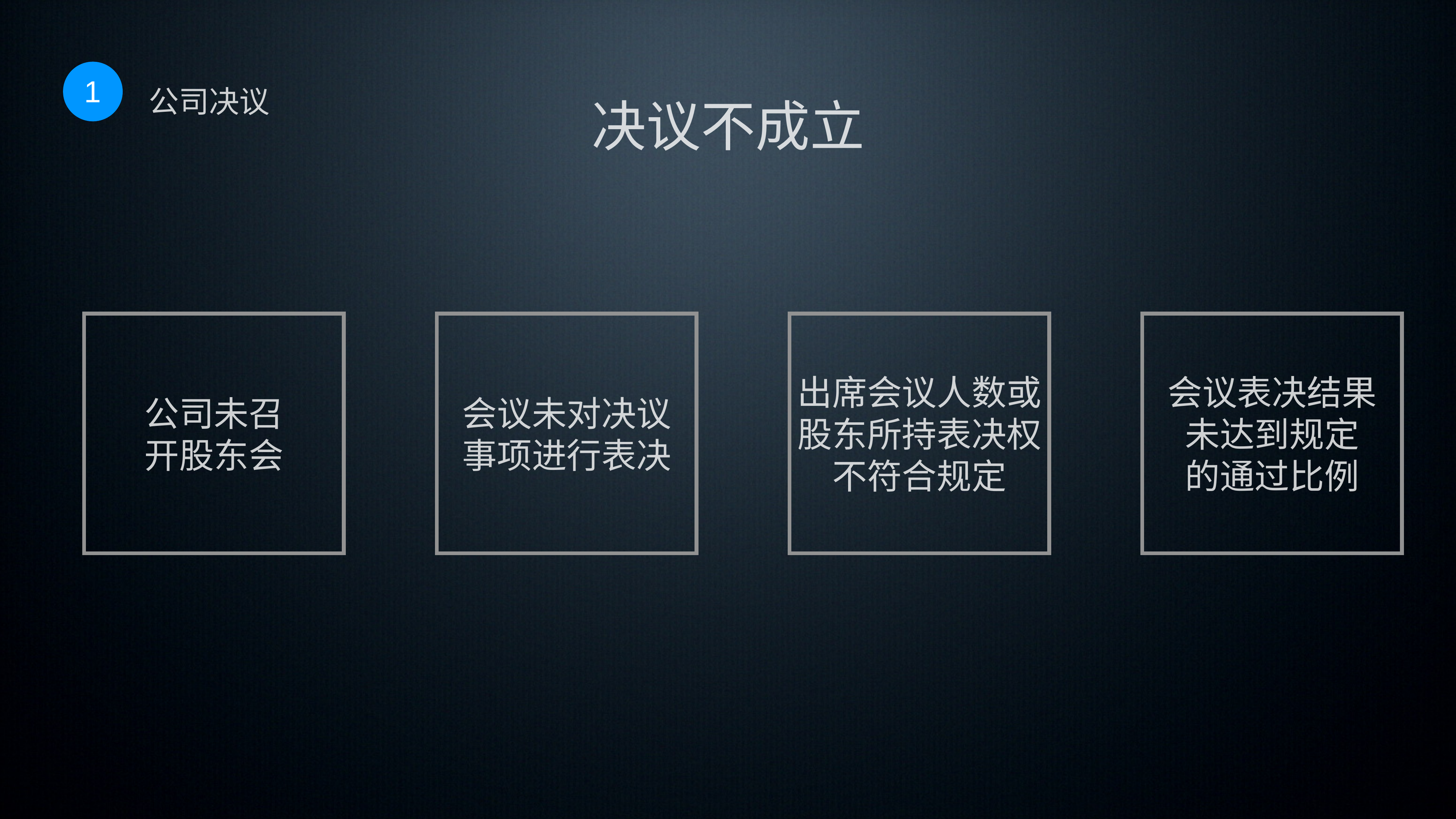

决议不成立
1
公司决议
公司未召
开股东会
会议未对决议
事项进行表决
出席会议人数或股东所持表决权不符合规定
会议表决结果
未达到规定
的通过比例